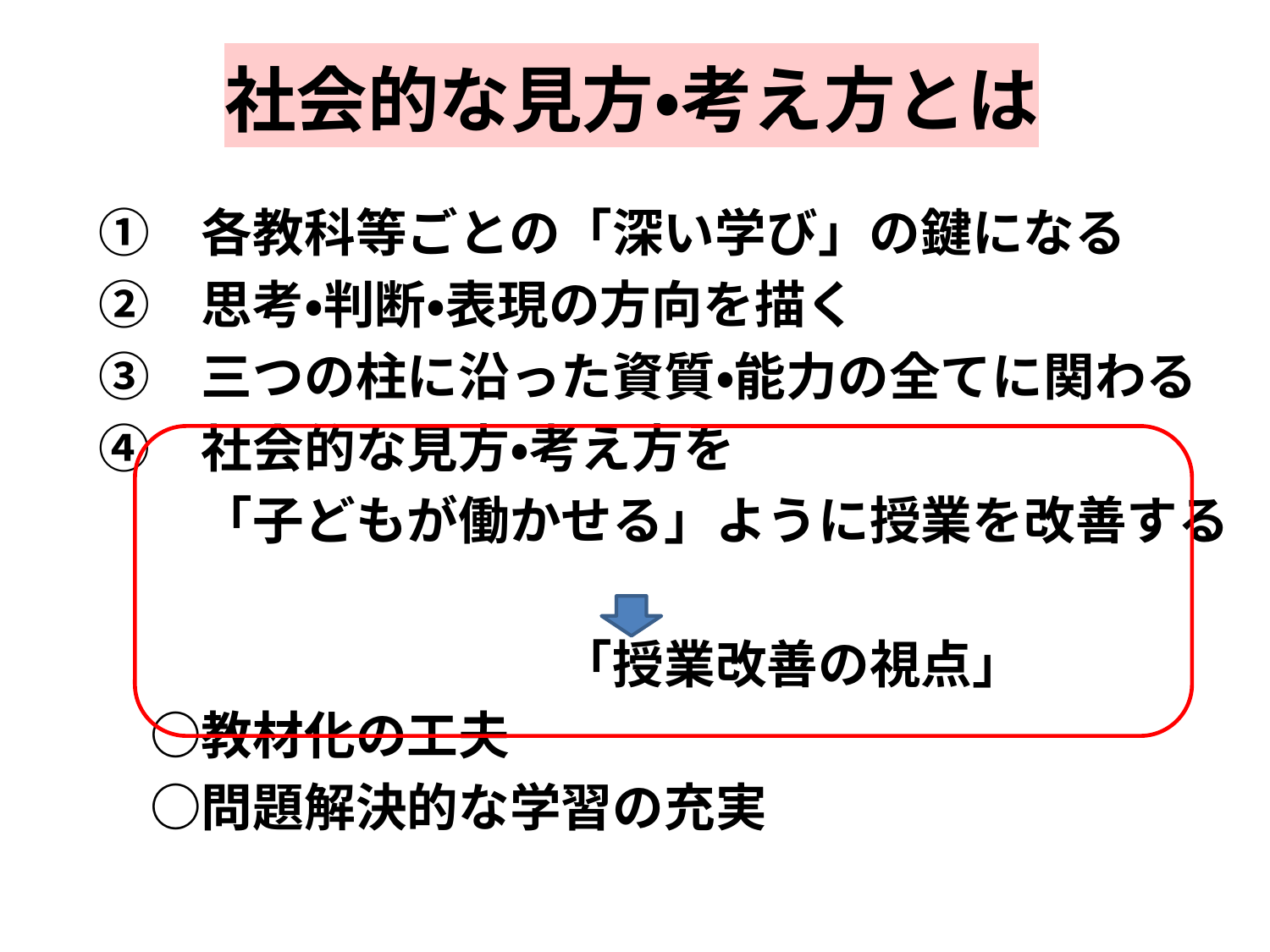

# 社会的な見方・考え方とは
　①　各教科等ごとの「深い学び」の鍵になる
　②　思考・判断・表現の方向を描く
　③　三つの柱に沿った資質・能力の全てに関わる
　④　社会的な見方・考え方を
　　　「子どもが働かせる」ように授業を改善する

　　　　　　　　　　「授業改善の視点」
　　○教材化の工夫
　　○問題解決的な学習の充実